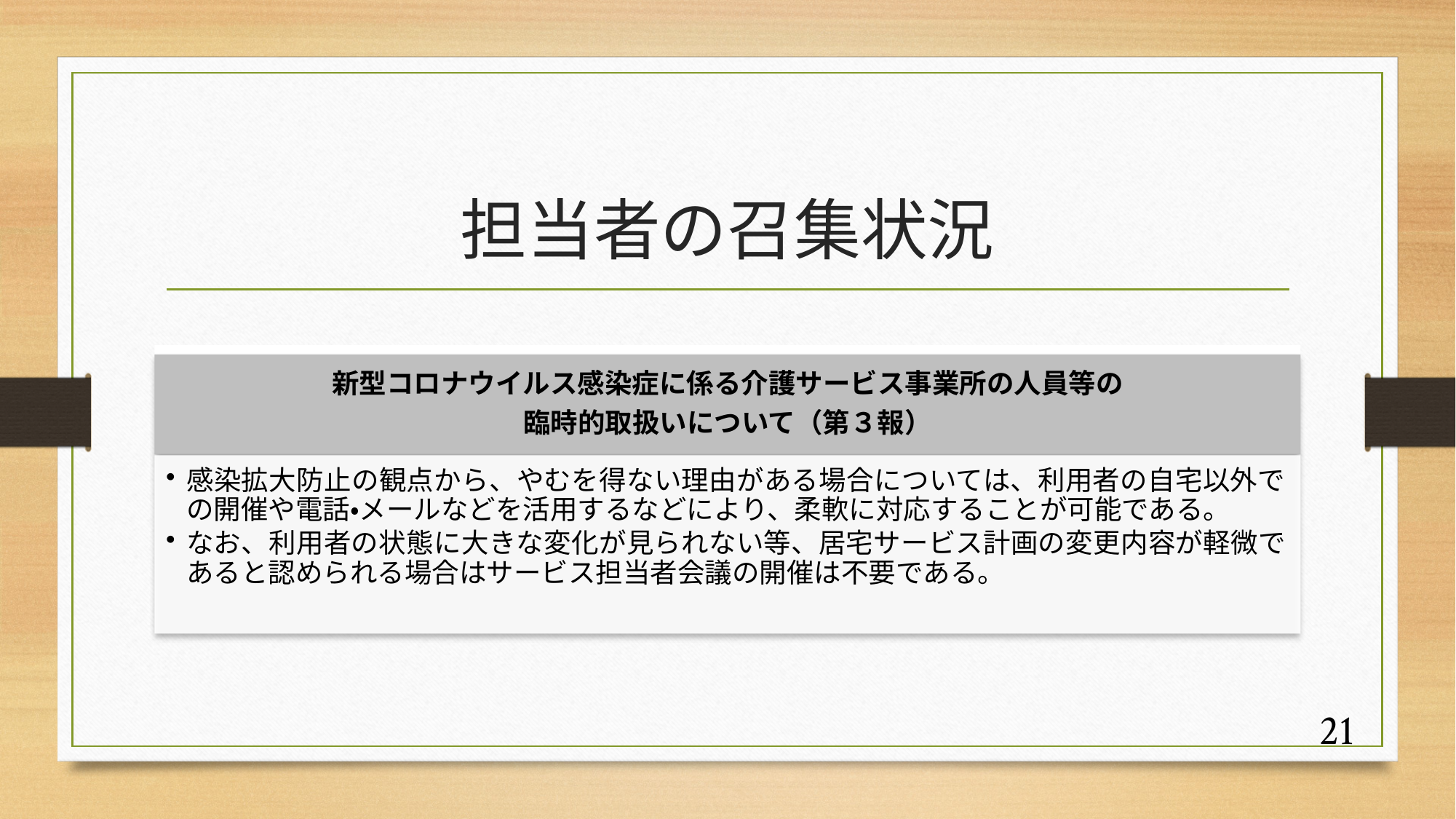

# 担当者の召集状況
新型コロナウイルス感染症に係る介護サービス事業所の人員等の
臨時的取扱いについて（第３報）
感染拡大防止の観点から、やむを得ない理由がある場合については、利用者の自宅以外での開催や電話・メールなどを活用するなどにより、柔軟に対応することが可能である。
なお、利用者の状態に大きな変化が見られない等、居宅サービス計画の変更内容が軽微であると認められる場合はサービス担当者会議の開催は不要である。
21